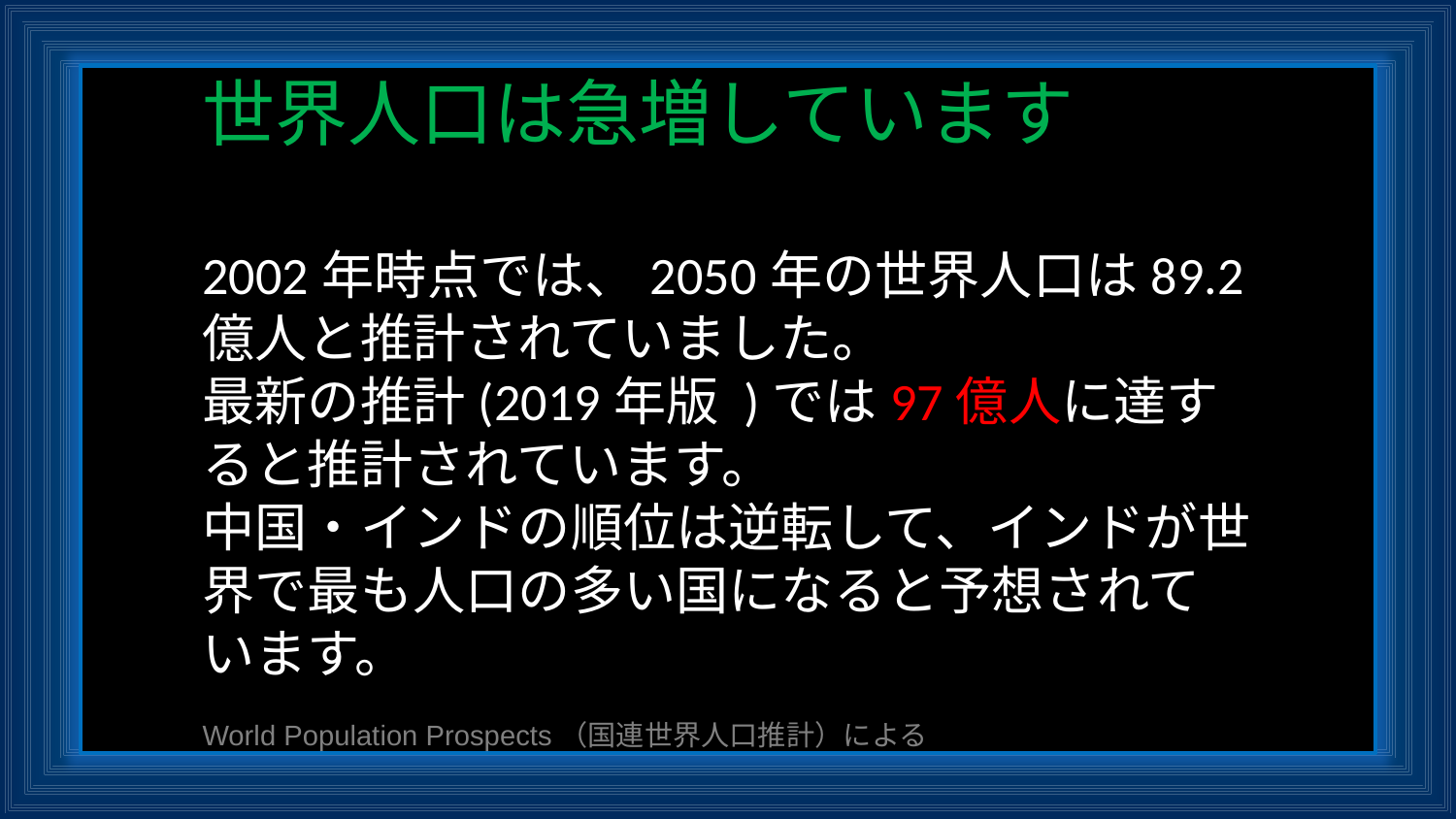

世界人口は急増しています

2002年時点では、2050年の世界人口は89.2億人と推計されていました。
最新の推計(2019年版 )では97億人に達すると推計されています。
中国・インドの順位は逆転して、インドが世界で最も人口の多い国になると予想されています。

World Population Prospects（国連世界人口推計）による